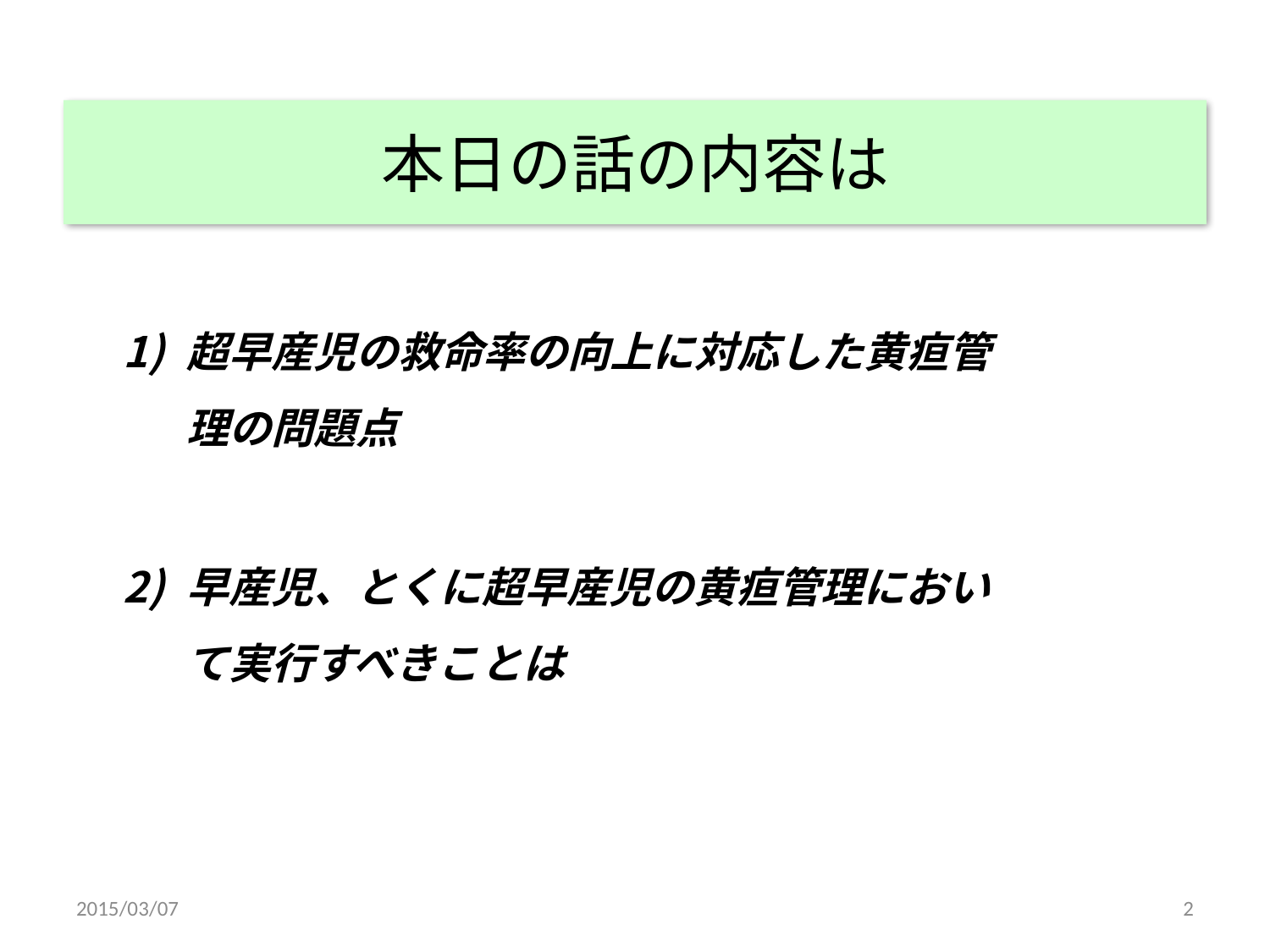

# 本日の話の内容は
超早産児の救命率の向上に対応した黄疸管理の問題点
早産児、とくに超早産児の黄疸管理において実行すべきことは
2015/03/07
2